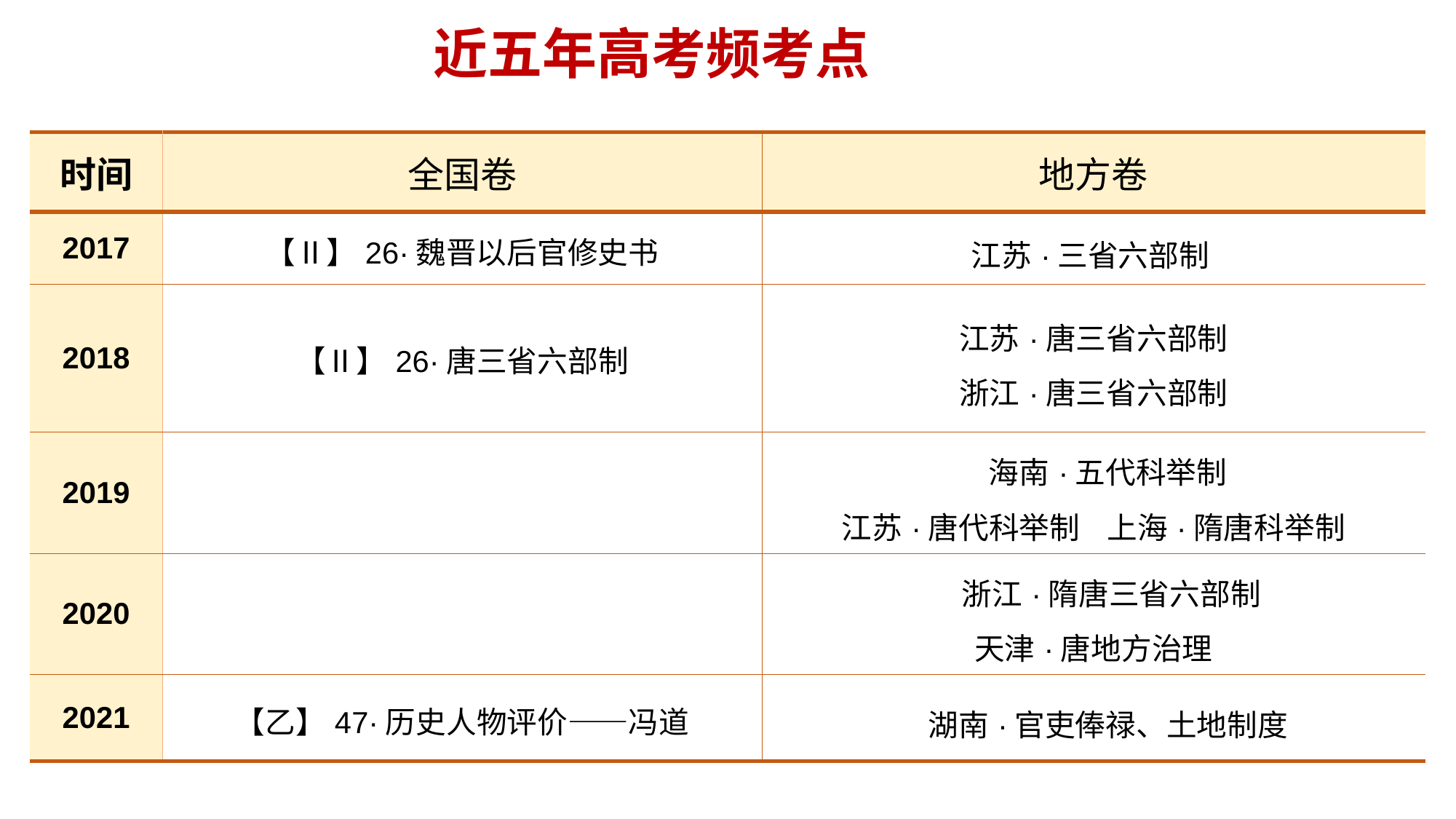

近五年高考频考点
| 时间 | 全国卷 | 地方卷 |
| --- | --- | --- |
| 2017 | 【Ⅱ】26·魏晋以后官修史书 | 江苏·三省六部制 |
| 2018 | 【Ⅱ】26·唐三省六部制 | 江苏·唐三省六部制 浙江·唐三省六部制 |
| 2019 |  | 海南·五代科举制 江苏·唐代科举制 上海·隋唐科举制 |
| 2020 |  | 浙江·隋唐三省六部制 天津·唐地方治理 |
| 2021 | 【乙】47·历史人物评价——冯道 | 湖南·官吏俸禄、土地制度 |